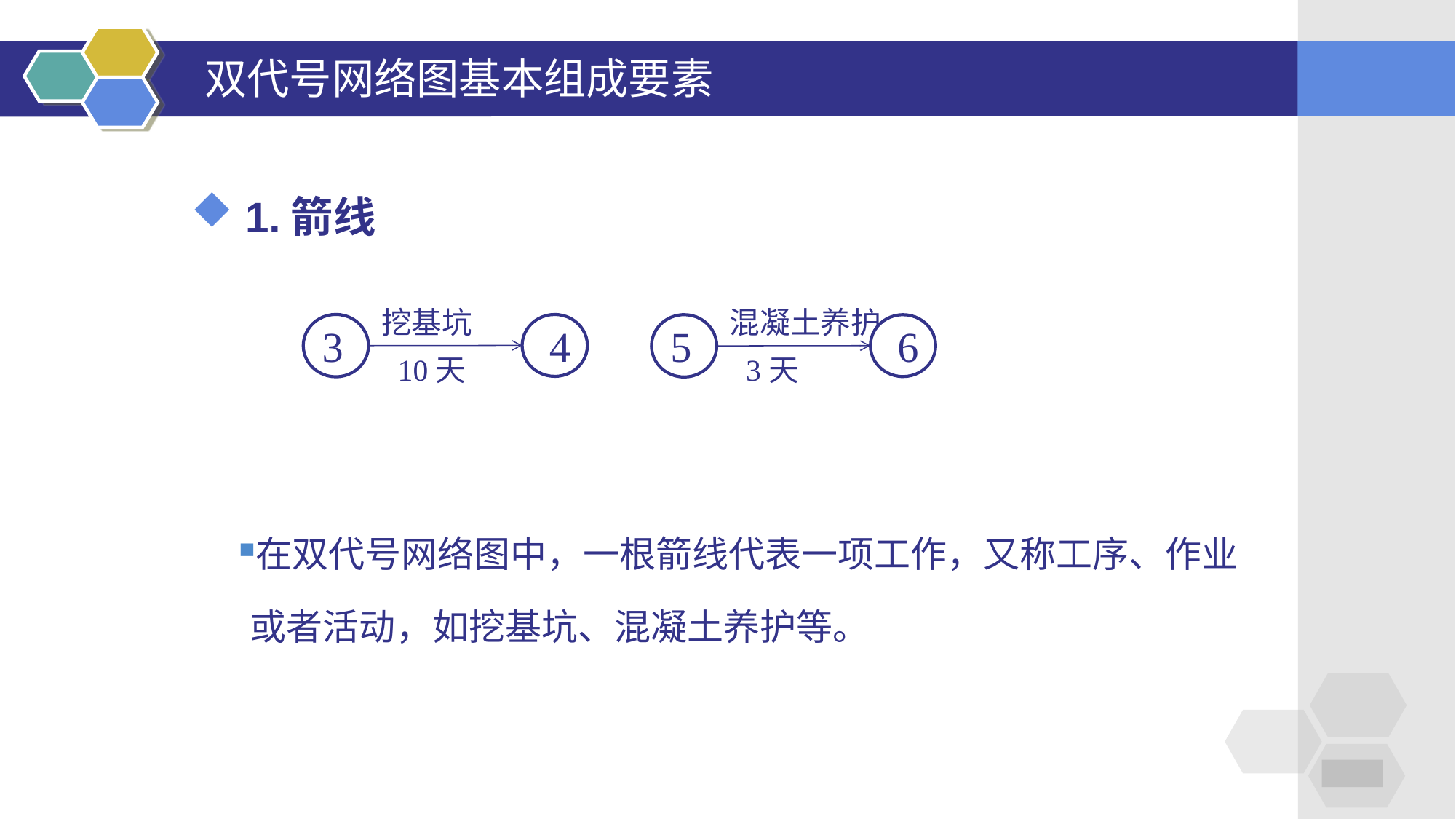

# 双代号网络图基本组成要素
 1.箭线

在双代号网络图中，一根箭线代表一项工作，又称工序、作业
或者活动，如挖基坑、混凝土养护等。

挖基坑
3
4

10天
混凝土养护
5
6

3天
3